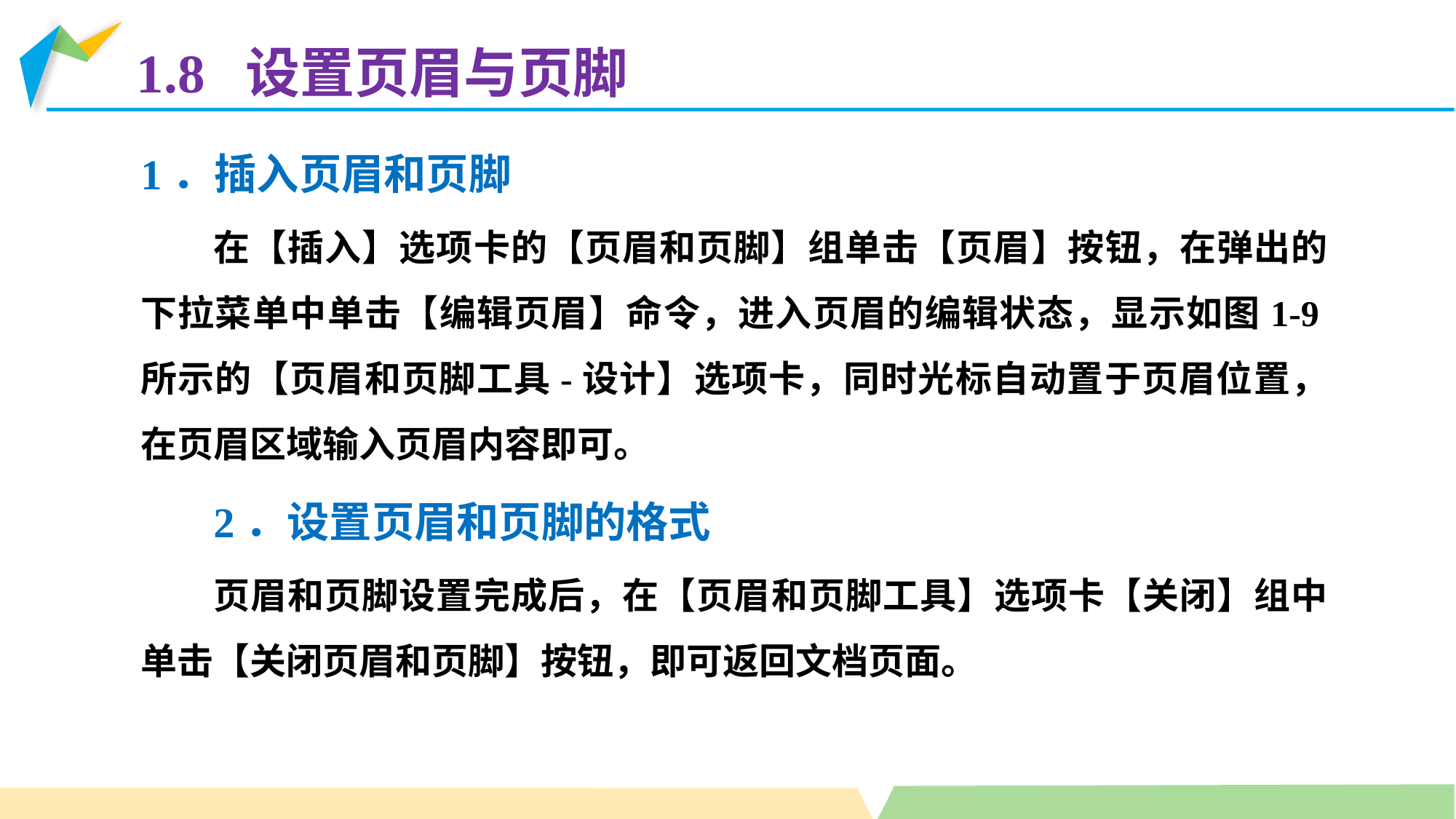

1.8  设置页眉与页脚
1．插入页眉和页脚
在【插入】选项卡的【页眉和页脚】组单击【页眉】按钮，在弹出的下拉菜单中单击【编辑页眉】命令，进入页眉的编辑状态，显示如图1-9所示的【页眉和页脚工具-设计】选项卡，同时光标自动置于页眉位置，在页眉区域输入页眉内容即可。
2．设置页眉和页脚的格式
页眉和页脚设置完成后，在【页眉和页脚工具】选项卡【关闭】组中单击【关闭页眉和页脚】按钮，即可返回文档页面。